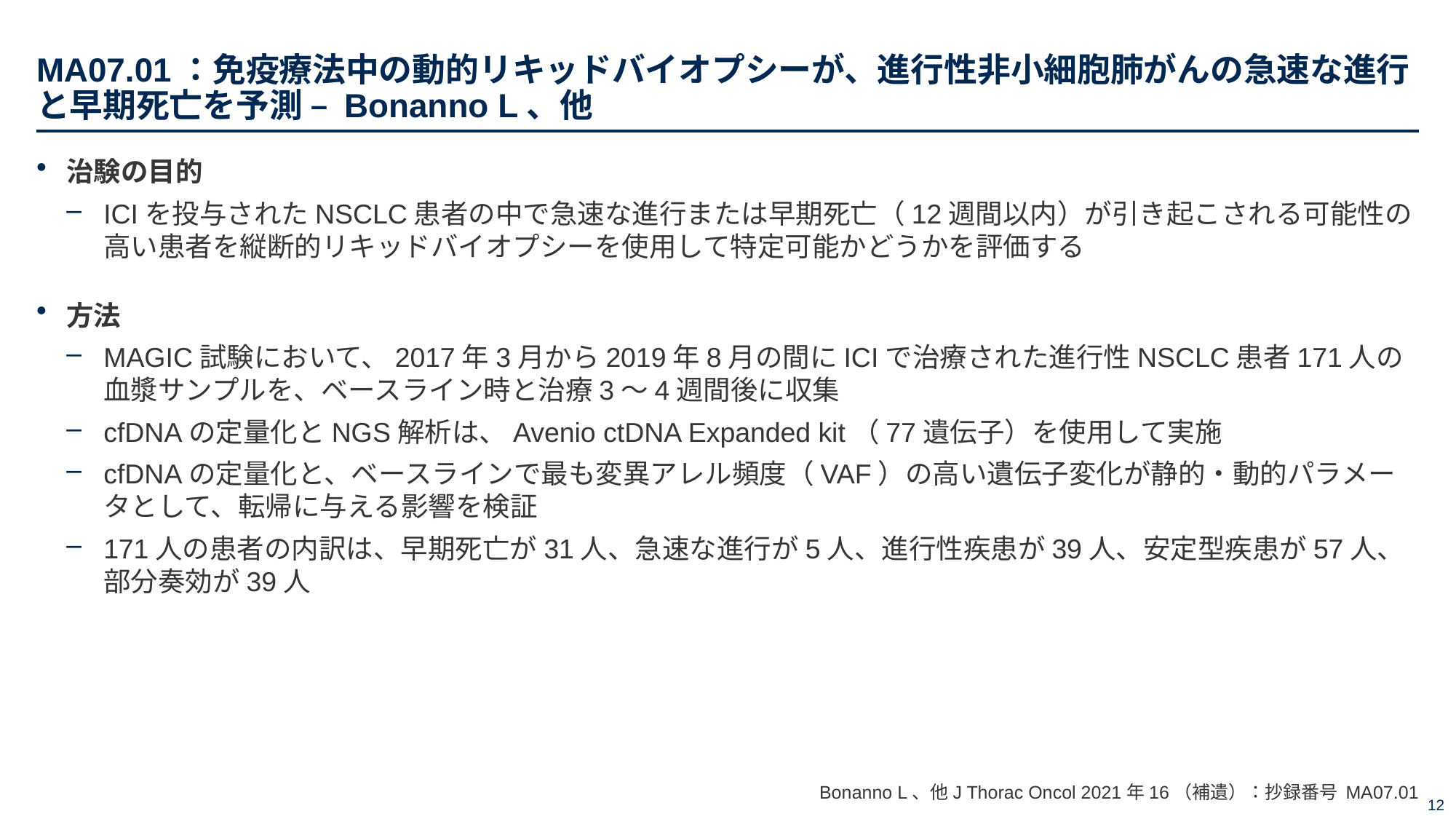

# MA07.01：免疫療法中の動的リキッドバイオプシーが、進行性非小細胞肺がんの急速な進行と早期死亡を予測 – Bonanno L、他
治験の目的
ICIを投与されたNSCLC患者の中で急速な進行または早期死亡（12週間以内）が引き起こされる可能性の高い患者を縦断的リキッドバイオプシーを使用して特定可能かどうかを評価する
方法
MAGIC試験において、2017年3月から2019年8月の間にICIで治療された進行性NSCLC患者171人の血漿サンプルを、ベースライン時と治療3〜4週間後に収集
cfDNAの定量化とNGS解析は、Avenio ctDNA Expanded kit（77遺伝子）を使用して実施
cfDNAの定量化と、ベースラインで最も変異アレル頻度（VAF）の高い遺伝子変化が静的・動的パラメータとして、転帰に与える影響を検証
171人の患者の内訳は、早期死亡が31人、急速な進行が5人、進行性疾患が39人、安定型疾患が57人、部分奏効が39人
Bonanno L、他J Thorac Oncol 2021年16（補遺）：抄録番号 MA07.01